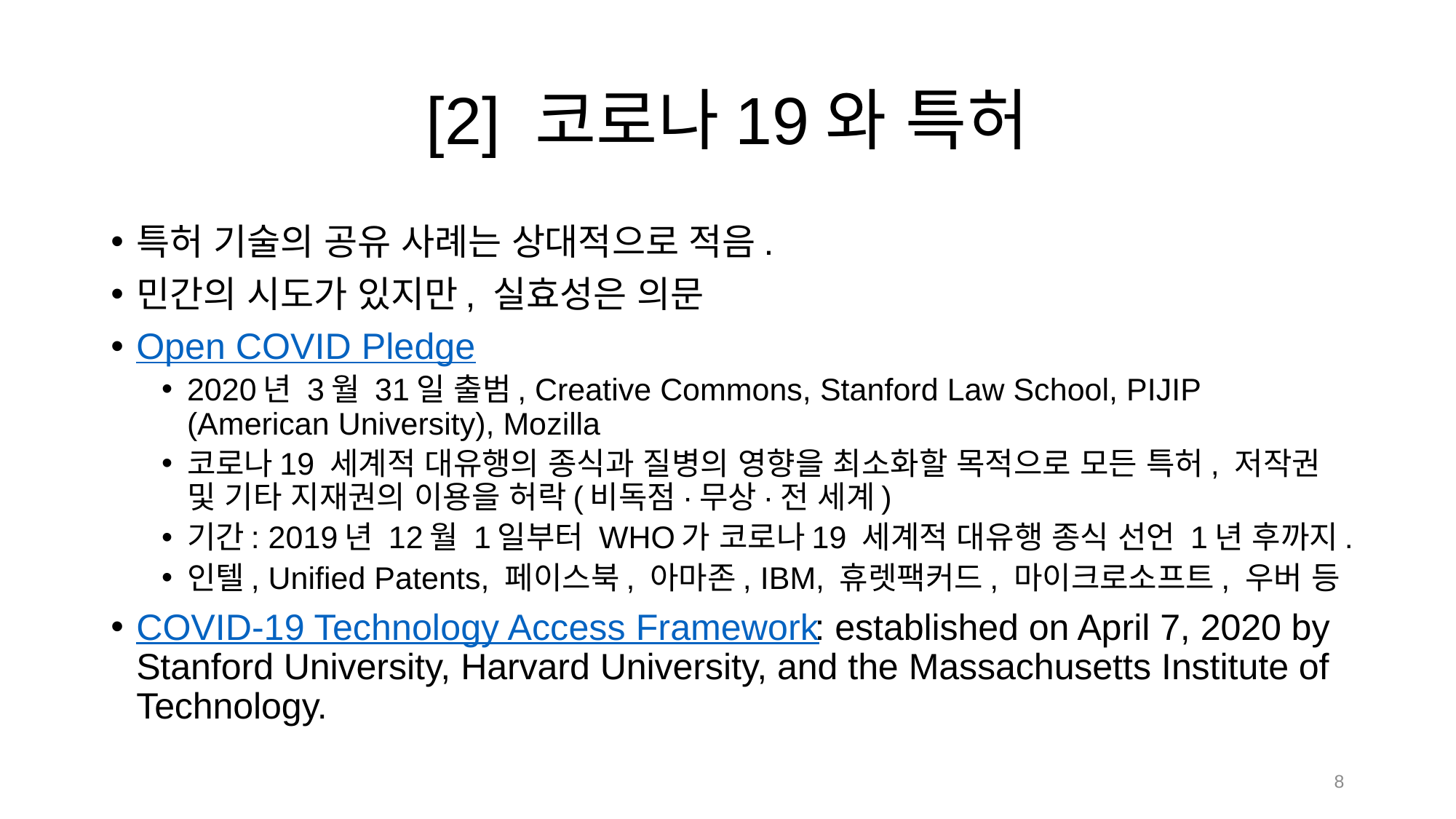

# [2] 코로나19와 특허
특허 기술의 공유 사례는 상대적으로 적음.
민간의 시도가 있지만, 실효성은 의문
Open COVID Pledge
2020년 3월 31일 출범, Creative Commons, Stanford Law School, PIJIP (American University), Mozilla
코로나19 세계적 대유행의 종식과 질병의 영향을 최소화할 목적으로 모든 특허, 저작권 및 기타 지재권의 이용을 허락(비독점·무상·전 세계)
기간: 2019년 12월 1일부터 WHO가 코로나19 세계적 대유행 종식 선언 1년 후까지.
인텔, Unified Patents, 페이스북, 아마존, IBM, 휴렛팩커드, 마이크로소프트, 우버 등
COVID-19 Technology Access Framework: established on April 7, 2020 by Stanford University, Harvard University, and the Massachusetts Institute of Technology.

8